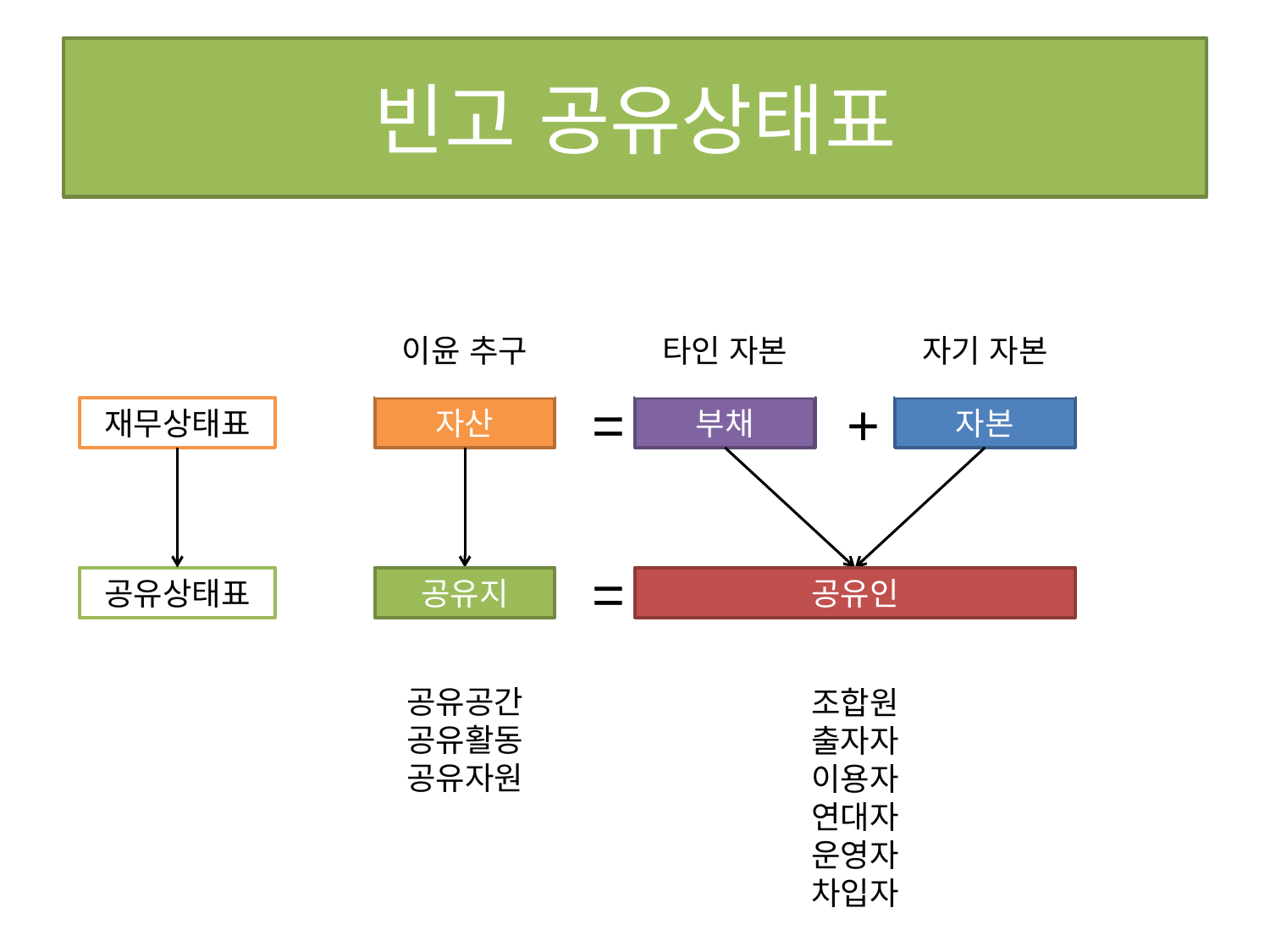

# 빈고 공유상태표
이윤 추구
타인 자본
자기 자본
재무상태표
자산
=
부채
+
자본
공유상태표
공유지
=
공유인
공유공간
공유활동
공유자원
조합원
출자자
이용자
연대자
운영자
차입자